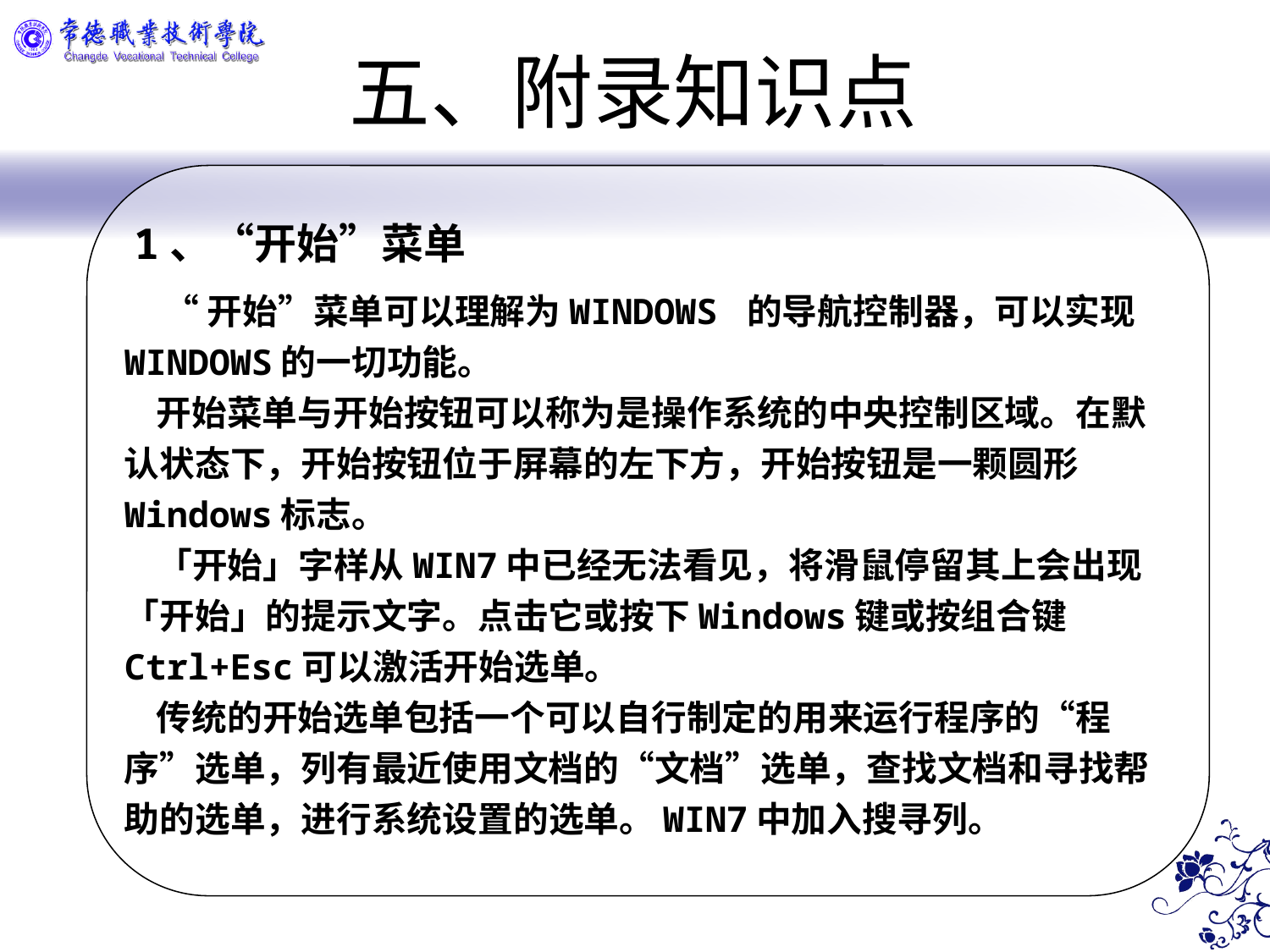

五、附录知识点

  1、“开始”菜单

     “开始”菜单可以理解为WINDOWS 的导航控制器，可以实现WINDOWS的一切功能。
    开始菜单与开始按钮可以称为是操作系统的中央控制区域。在默认状态下，开始按钮位于屏幕的左下方，开始按钮是一颗圆形Windows标志。
   「开始」字样从WIN7中已经无法看见，将滑鼠停留其上会出现「开始」的提示文字。点击它或按下Windows键或按组合键Ctrl+Esc可以激活开始选单。
    传统的开始选单包括一个可以自行制定的用来运行程序的“程序”选单，列有最近使用文档的“文档”选单，查找文档和寻找帮助的选单，进行系统设置的选单。WIN7中加入搜寻列。